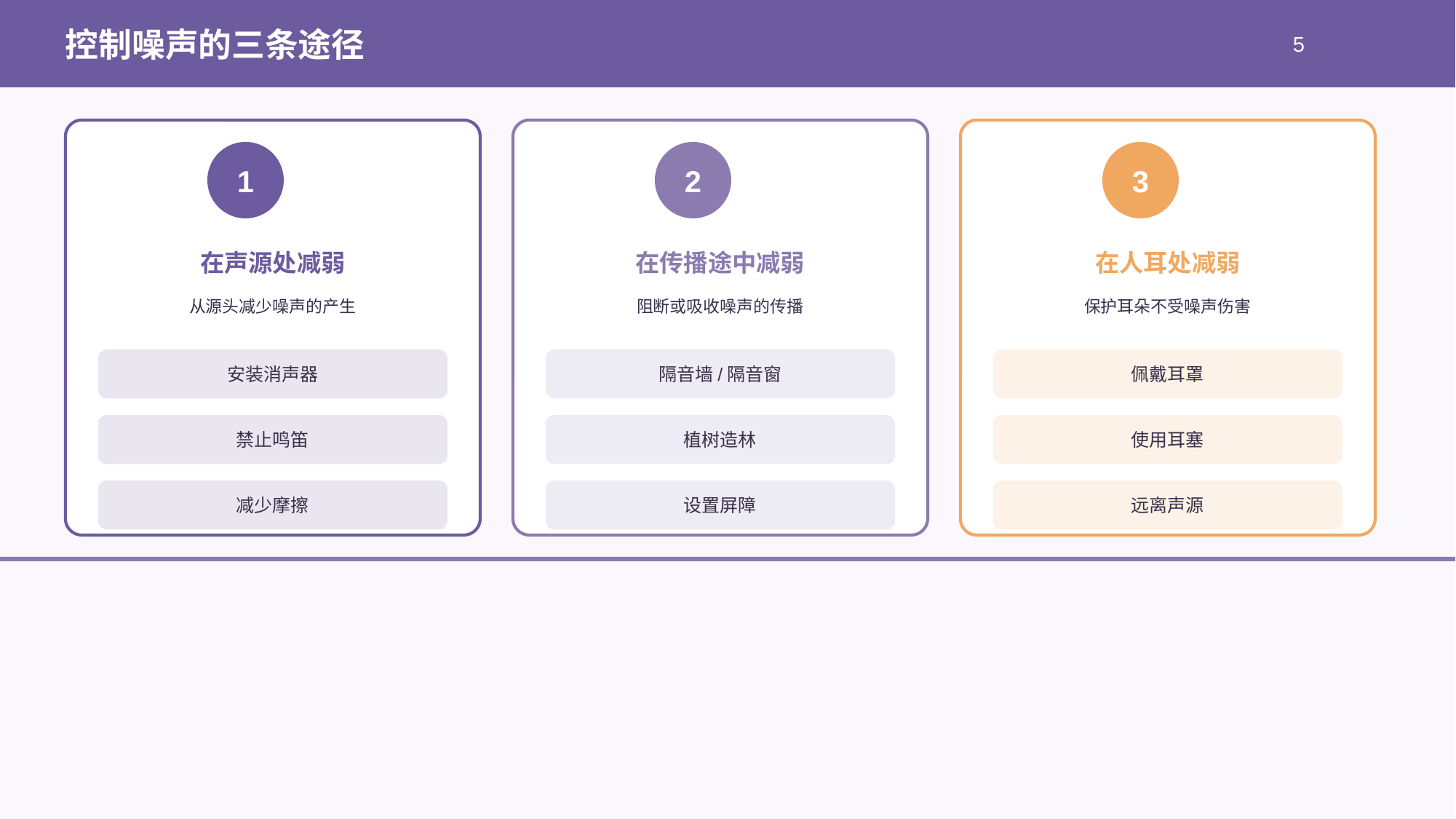

控制噪声的三条途径
5

1

2

3
在声源处减弱
在传播途中减弱
在人耳处减弱
从源头减少噪声的产生
阻断或吸收噪声的传播
保护耳朵不受噪声伤害

安装消声器

隔音墙/隔音窗

佩戴耳罩

禁止鸣笛

植树造林

使用耳塞

减少摩擦

设置屏障

远离声源